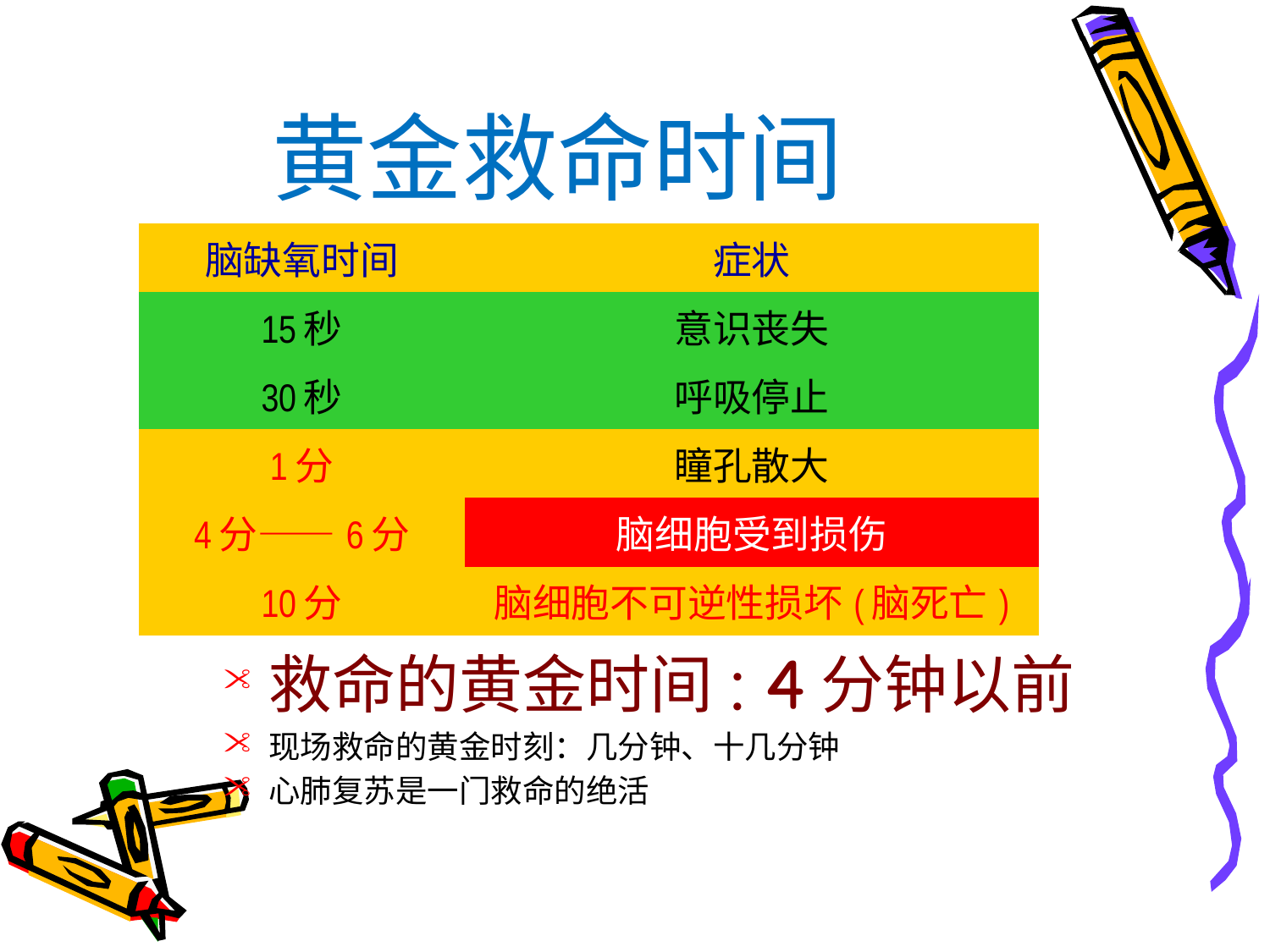

黄金救命时间
| 脑缺氧时间 | 症状 |
| --- | --- |
| 15秒 | 意识丧失 |
| 30秒 | 呼吸停止 |
| 1分 | 瞳孔散大 |
| 4分——6分 | 脑细胞受到损伤 |
| 10分 | 脑细胞不可逆性损坏(脑死亡) |
# 救命的黄金时间: 4分钟以前
 现场救命的黄金时刻：几分钟、十几分钟
 心肺复苏是一门救命的绝活